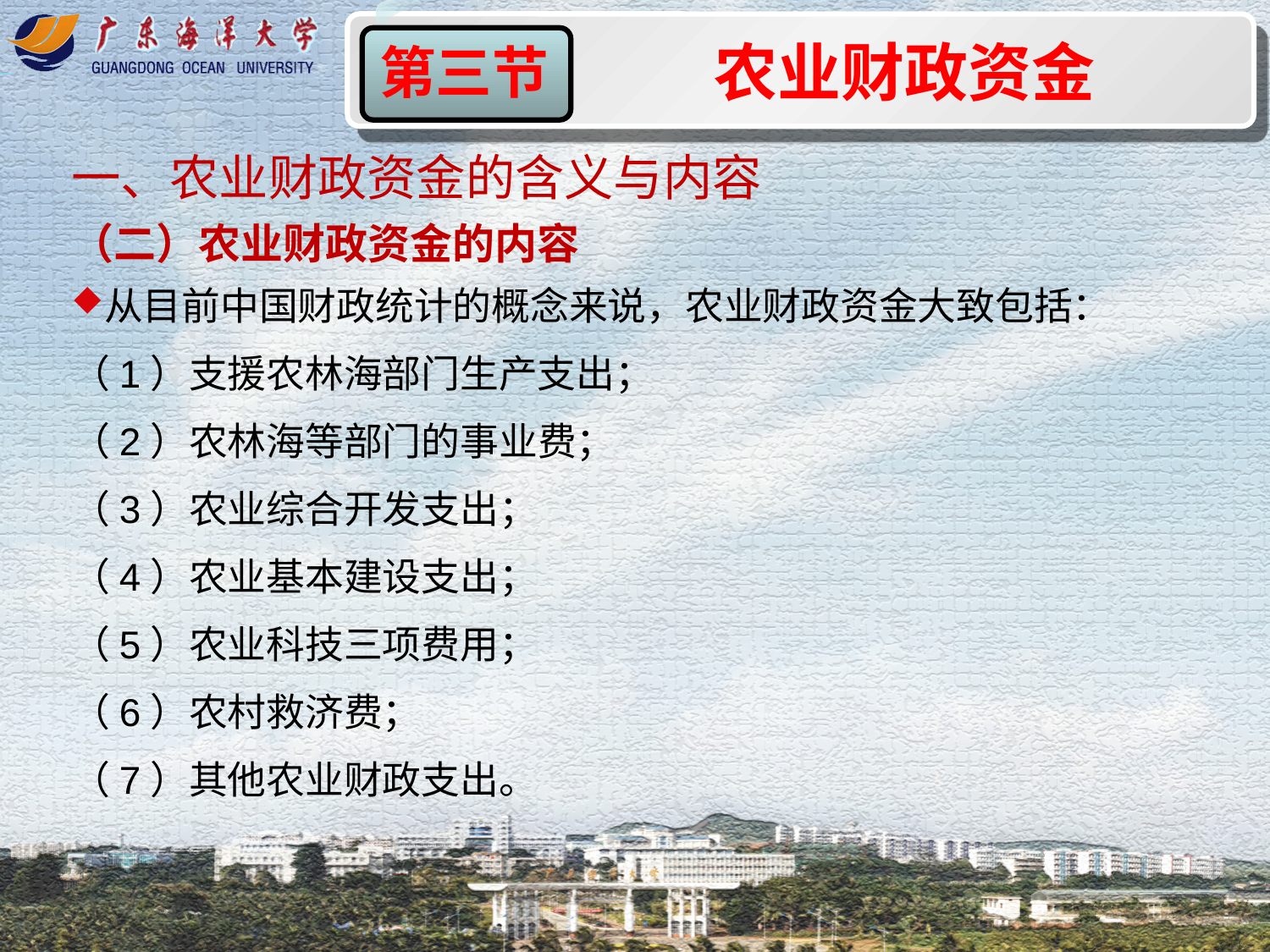

农业财政资金

第三节
一、农业财政资金的含义与内容
（二）农业财政资金的内容
从目前中国财政统计的概念来说，农业财政资金大致包括：
（1）支援农林海部门生产支出；
（2）农林海等部门的事业费；
（3）农业综合开发支出；
（4）农业基本建设支出；
（5）农业科技三项费用；
（6）农村救济费；
（7）其他农业财政支出。